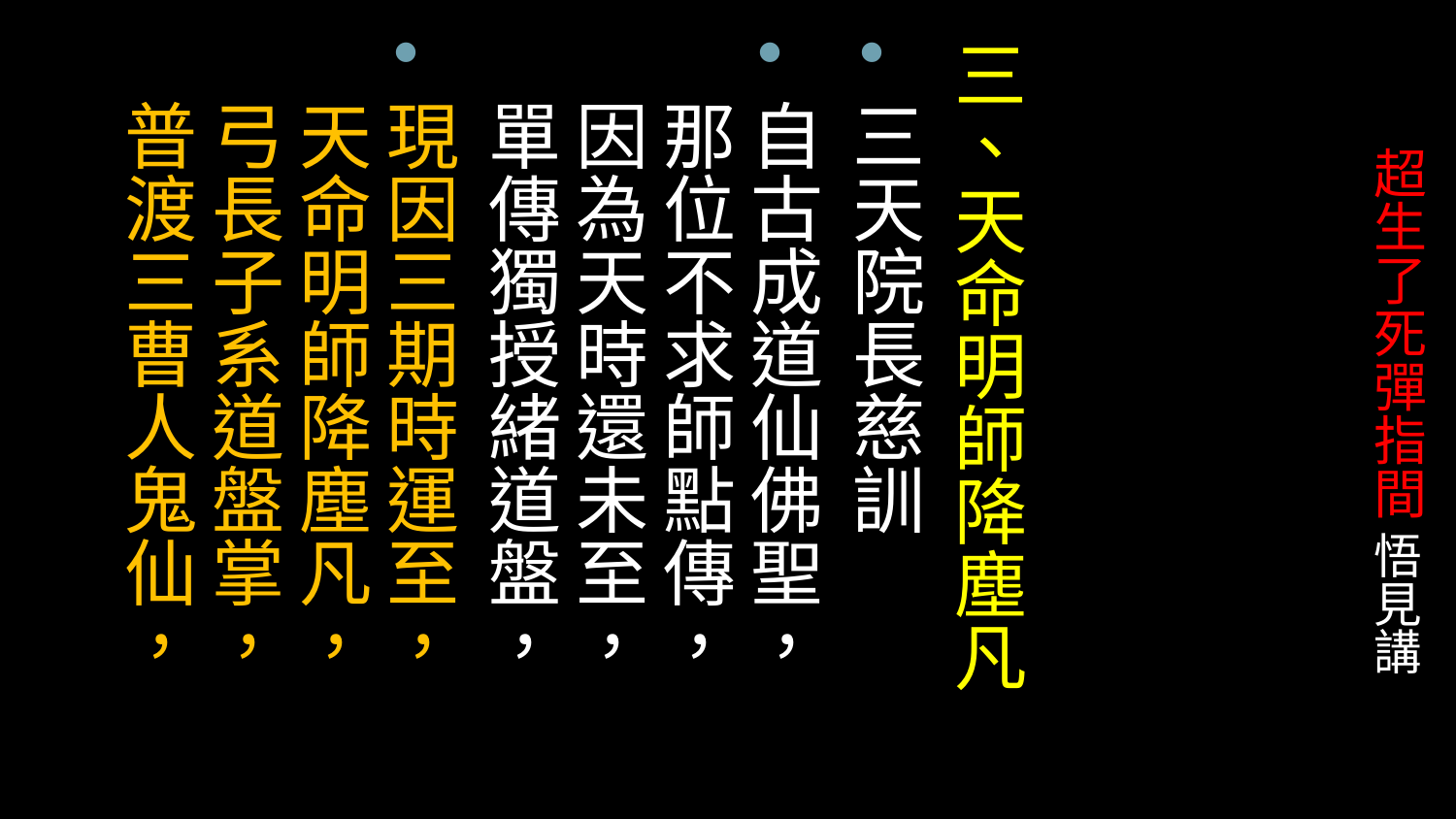

三、天命明師降塵凡
三天院長慈訓
自古成道仙佛聖，    那位不求師點傳，
因為天時還未至，    單傳獨授緒道盤，
現因三期時運至，    天命明師降塵凡，
弓長子系道盤掌，    普渡三曹人鬼仙，

# 超生了死彈指間 悟見講